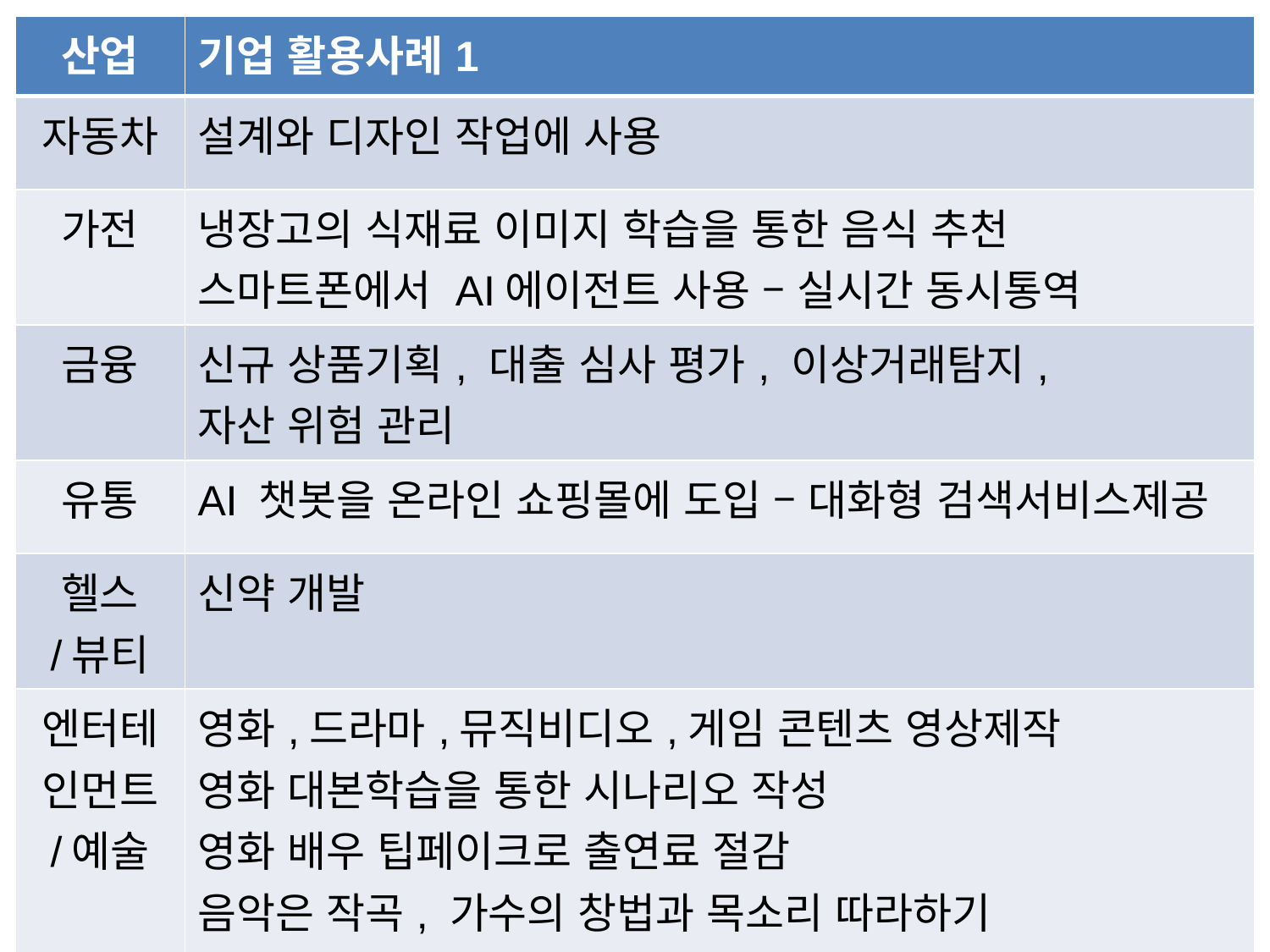

| 산업 | 기업 활용사례1 |
| --- | --- |
| 자동차 | 설계와 디자인 작업에 사용 |
| 가전 | 냉장고의 식재료 이미지 학습을 통한 음식 추천 스마트폰에서 AI에이전트 사용 – 실시간 동시통역 |
| 금융 | 신규 상품기획, 대출 심사 평가, 이상거래탐지, 자산 위험 관리 |
| 유통 | AI 챗봇을 온라인 쇼핑몰에 도입 – 대화형 검색서비스제공 |
| 헬스 /뷰티 | 신약 개발 |
| 엔터테인먼트 /예술 | 영화,드라마,뮤직비디오,게임 콘텐츠 영상제작 영화 대본학습을 통한 시나리오 작성 영화 배우 팁페이크로 출연료 절감 음악은 작곡, 가수의 창법과 목소리 따라하기 미술은 미드저니로 그림 생성 |